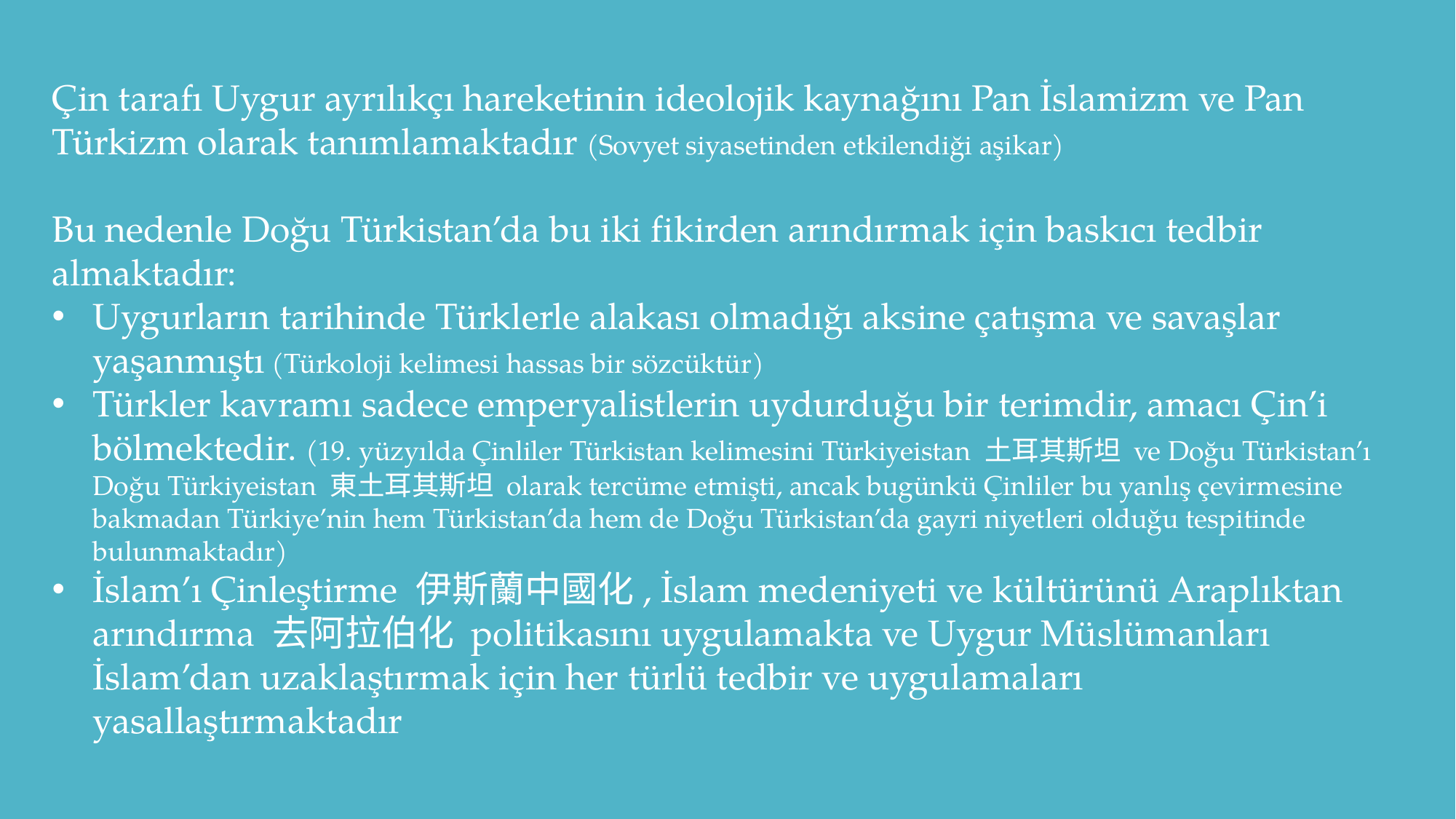

Çin tarafı Uygur ayrılıkçı hareketinin ideolojik kaynağını Pan İslamizm ve Pan Türkizm olarak tanımlamaktadır (Sovyet siyasetinden etkilendiği aşikar)

Bu nedenle Doğu Türkistan’da bu iki fikirden arındırmak için baskıcı tedbir almaktadır:
Uygurların tarihinde Türklerle alakası olmadığı aksine çatışma ve savaşlar yaşanmıştı (Türkoloji kelimesi hassas bir sözcüktür)
Türkler kavramı sadece emperyalistlerin uydurduğu bir terimdir, amacı Çin’i bölmektedir. (19. yüzyılda Çinliler Türkistan kelimesini Türkiyeistan 土耳其斯坦 ve Doğu Türkistan’ı Doğu Türkiyeistan 東土耳其斯坦 olarak tercüme etmişti, ancak bugünkü Çinliler bu yanlış çevirmesine bakmadan Türkiye’nin hem Türkistan’da hem de Doğu Türkistan’da gayri niyetleri olduğu tespitinde bulunmaktadır)
İslam’ı Çinleştirme 伊斯蘭中國化, İslam medeniyeti ve kültürünü Araplıktan arındırma 去阿拉伯化 politikasını uygulamakta ve Uygur Müslümanları İslam’dan uzaklaştırmak için her türlü tedbir ve uygulamaları yasallaştırmaktadır